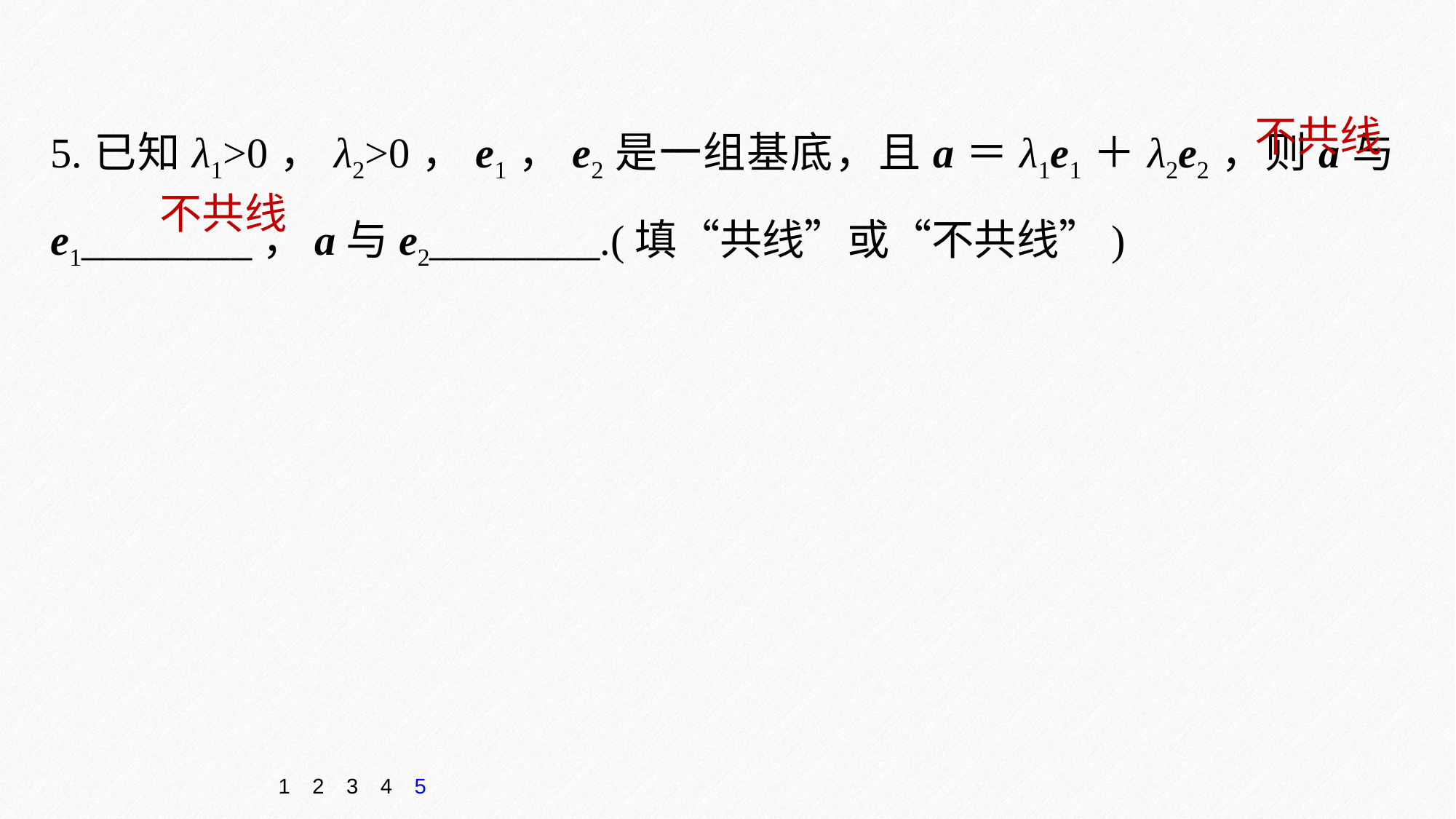

5.已知λ1>0，λ2>0，e1，e2是一组基底，且a＝λ1e1＋λ2e2，则a与e1________，a与e2________.(填“共线”或“不共线”)
不共线
不共线
1
2
3
4
5